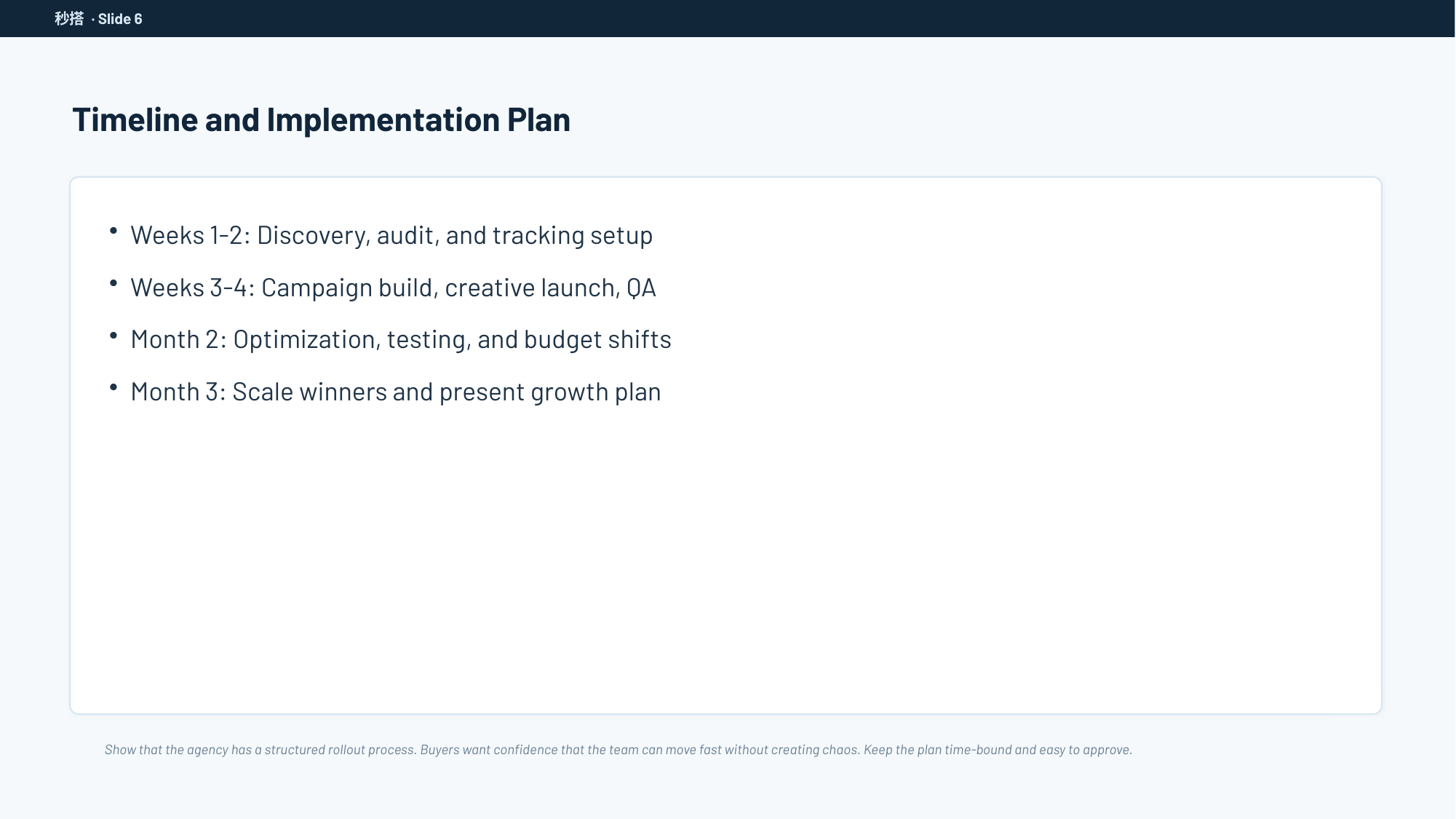

秒搭 · Slide 6
Timeline and Implementation Plan

Weeks 1-2: Discovery, audit, and tracking setup
Weeks 3-4: Campaign build, creative launch, QA
Month 2: Optimization, testing, and budget shifts
Month 3: Scale winners and present growth plan
Show that the agency has a structured rollout process. Buyers want confidence that the team can move fast without creating chaos. Keep the plan time-bound and easy to approve.